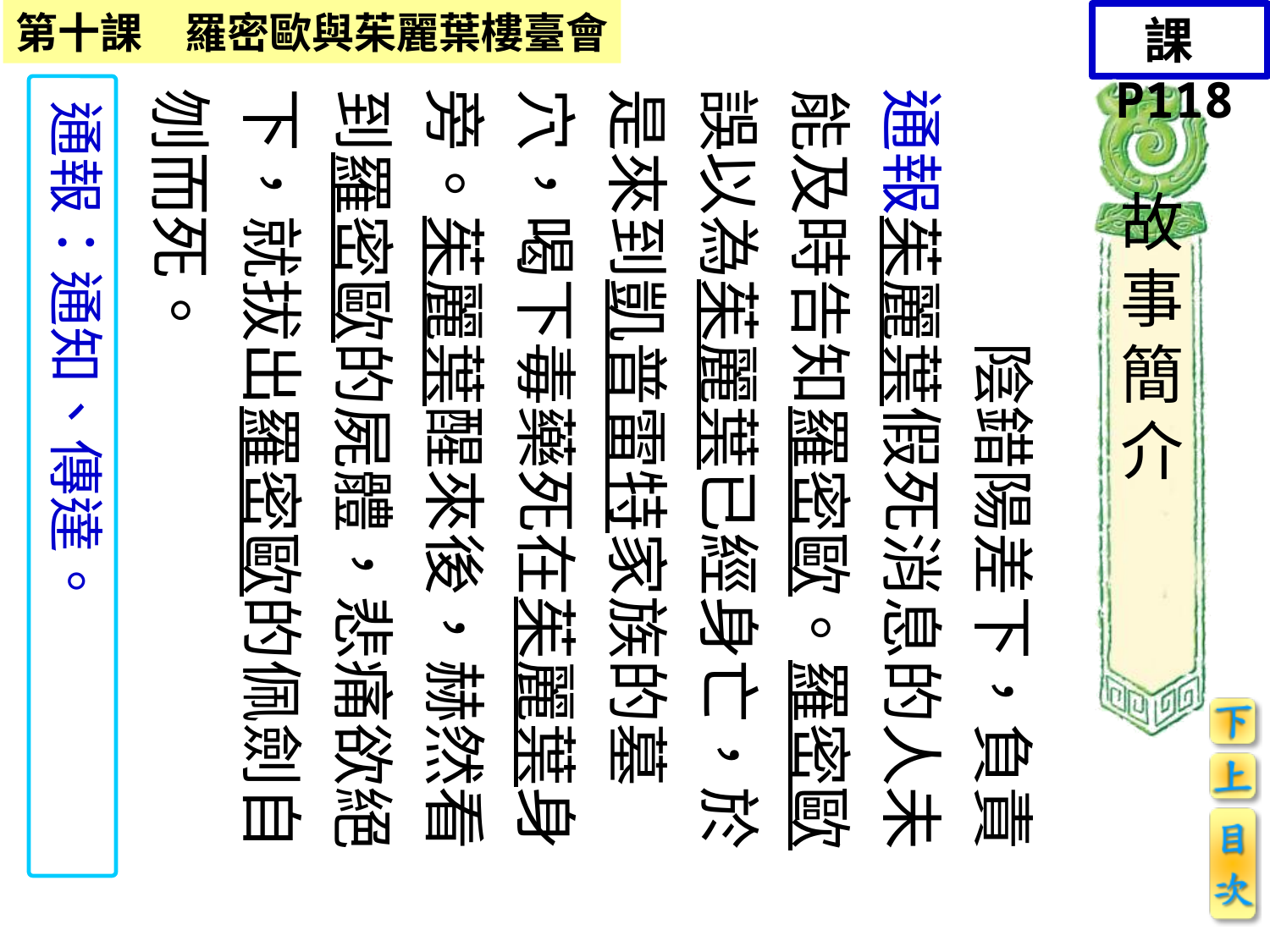

課P118
通報：通知、傳達。

		陰錯陽差下，負責通報茱麗葉假死消息的人未能及時告知羅密歐。羅密歐誤以為茱麗葉已經身亡，於是來到凱普雷特家族的墓穴，喝下毒藥死在茱麗葉身旁。茱麗葉醒來後，赫然看到羅密歐的屍體，悲痛欲絕下，就拔出羅密歐的佩劍自刎而死。
故事簡介